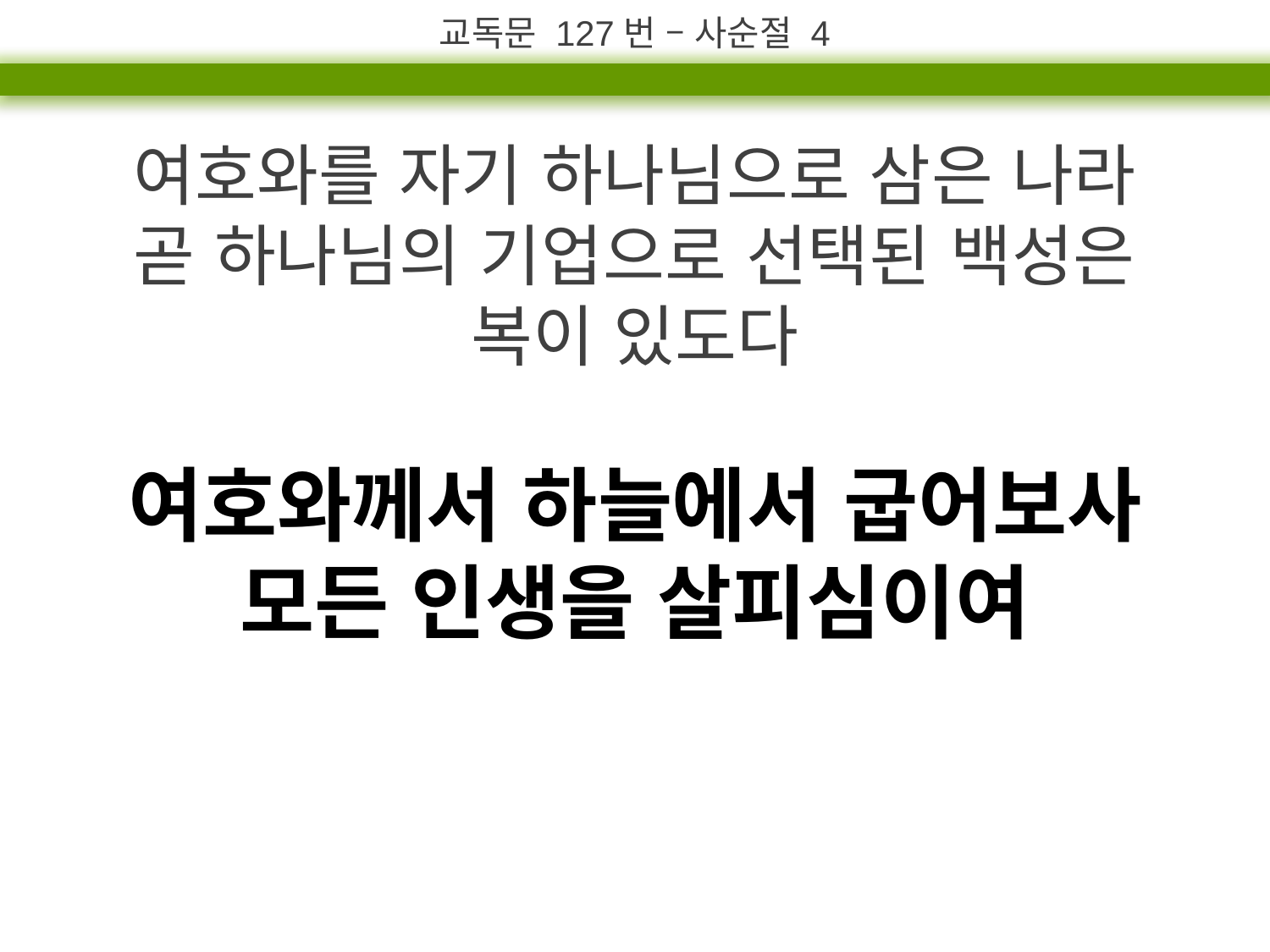

교독문 127번 – 사순절 4

여호와를 자기 하나님으로 삼은 나라
곧 하나님의 기업으로 선택된 백성은
복이 있도다
여호와께서 하늘에서 굽어보사
모든 인생을 살피심이여